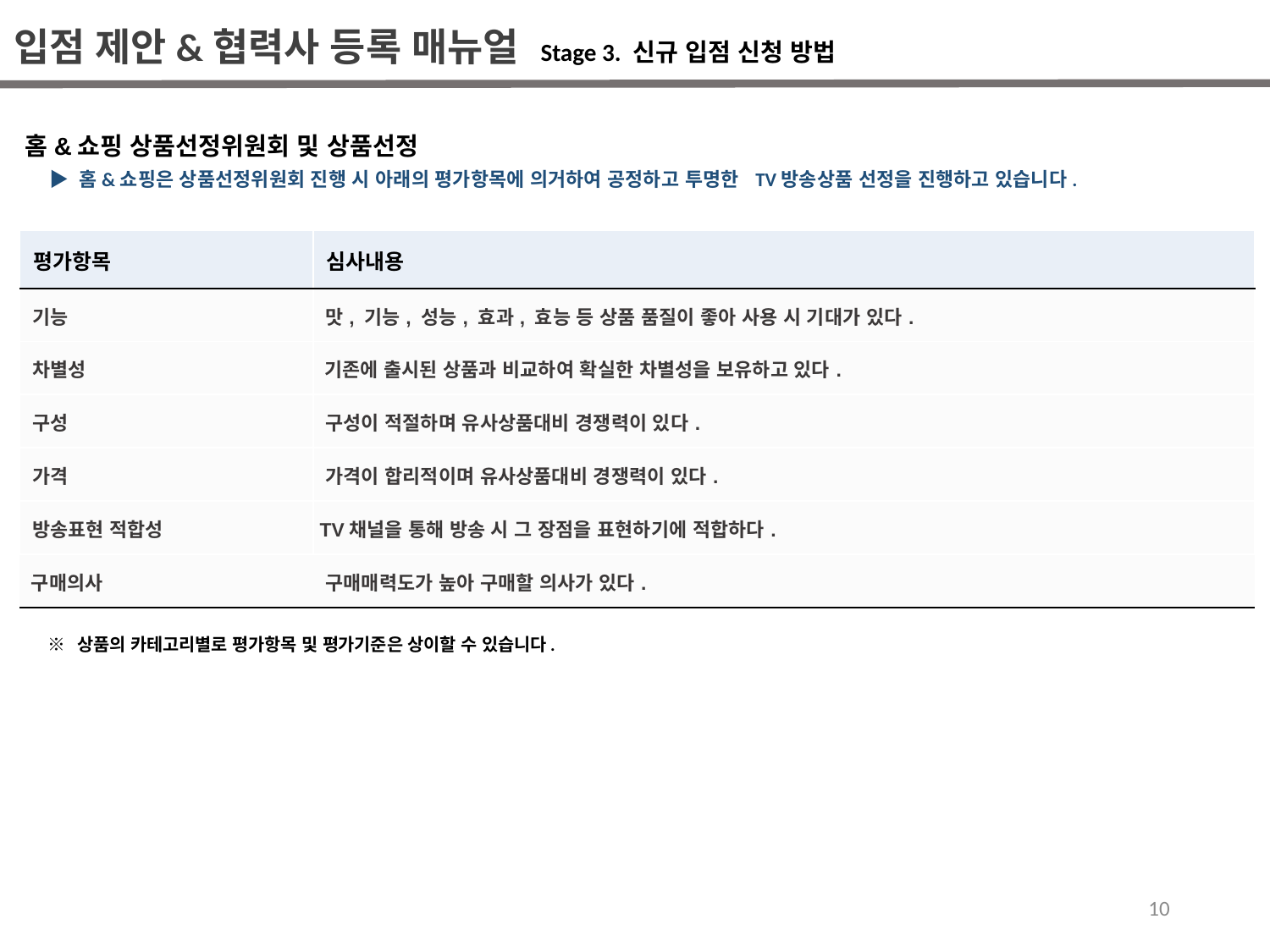

입점 제안&협력사 등록 매뉴얼 Stage 3. 신규 입점 신청 방법
홈&쇼핑 상품선정위원회 및 상품선정
▶ 홈&쇼핑은 상품선정위원회 진행 시 아래의 평가항목에 의거하여 공정하고 투명한  TV방송상품 선정을 진행하고 있습니다.
| 평가항목 | 심사내용 |
| --- | --- |
| 기능 | 맛, 기능, 성능, 효과, 효능 등 상품 품질이 좋아 사용 시 기대가 있다. |
| 차별성 | 기존에 출시된 상품과 비교하여 확실한 차별성을 보유하고 있다. |
| 구성 | 구성이 적절하며 유사상품대비 경쟁력이 있다. |
| 가격 | 가격이 합리적이며 유사상품대비 경쟁력이 있다. |
| 방송표현 적합성 | TV채널을 통해 방송 시 그 장점을 표현하기에 적합하다. |
| 구매의사 | 구매매력도가 높아 구매할 의사가 있다. |
※  상품의 카테고리별로 평가항목 및 평가기준은 상이할 수 있습니다.
10